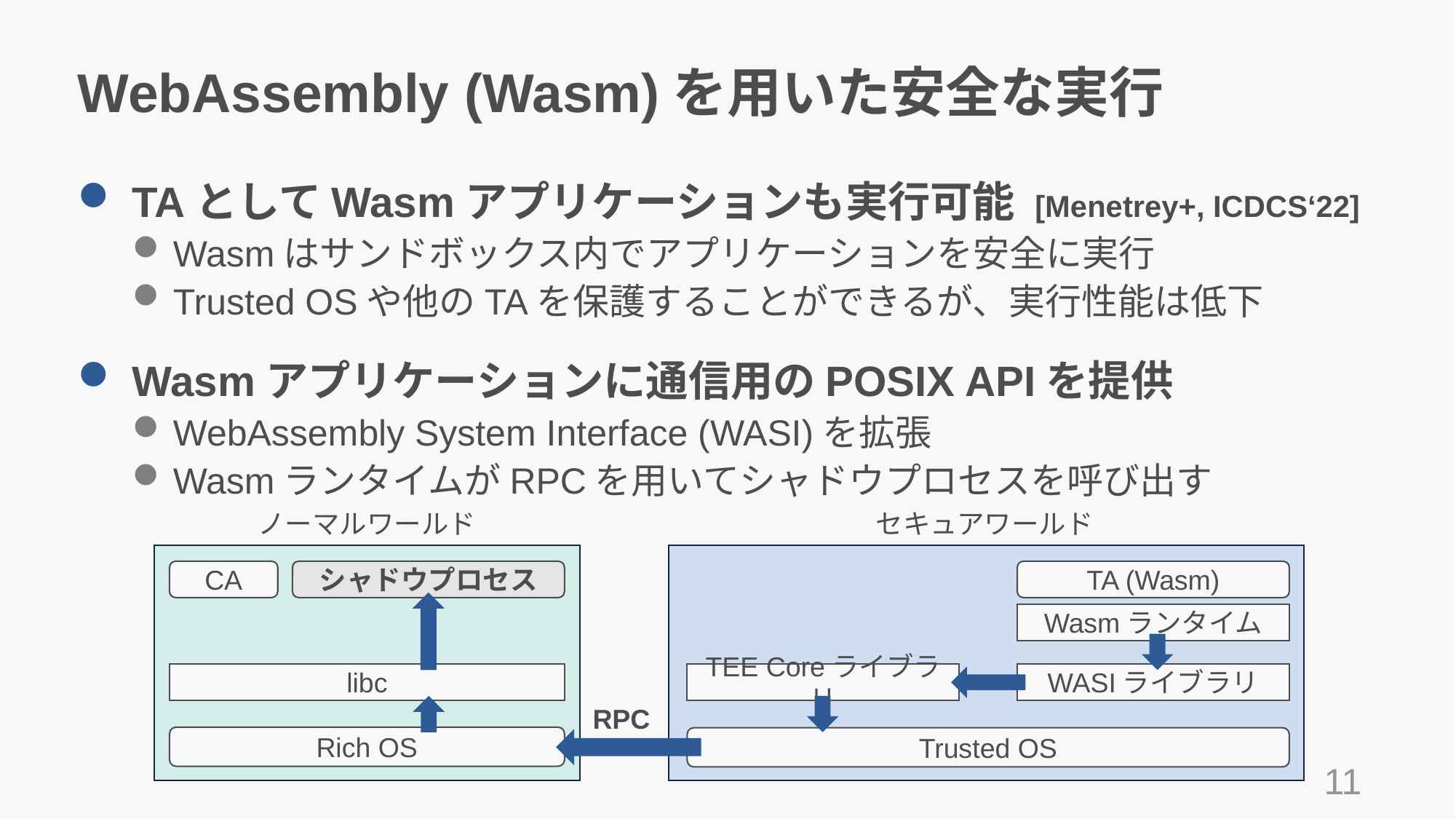

# WebAssembly (Wasm)を用いた安全な実行
TAとしてWasmアプリケーションも実行可能 [Menetrey+, ICDCS‘22]
Wasmはサンドボックス内でアプリケーションを安全に実行
Trusted OSや他のTAを保護することができるが、実行性能は低下
Wasmアプリケーションに通信用のPOSIX APIを提供
WebAssembly System Interface (WASI)を拡張
WasmランタイムがRPCを用いてシャドウプロセスを呼び出す
ノーマルワールド
セキュアワールド

CA
シャドウプロセス
TA (Wasm)
Wasmランタイム

libc
TEE Coreライブラリ
WASIライブラリ

RPC

Rich OS
Trusted OS